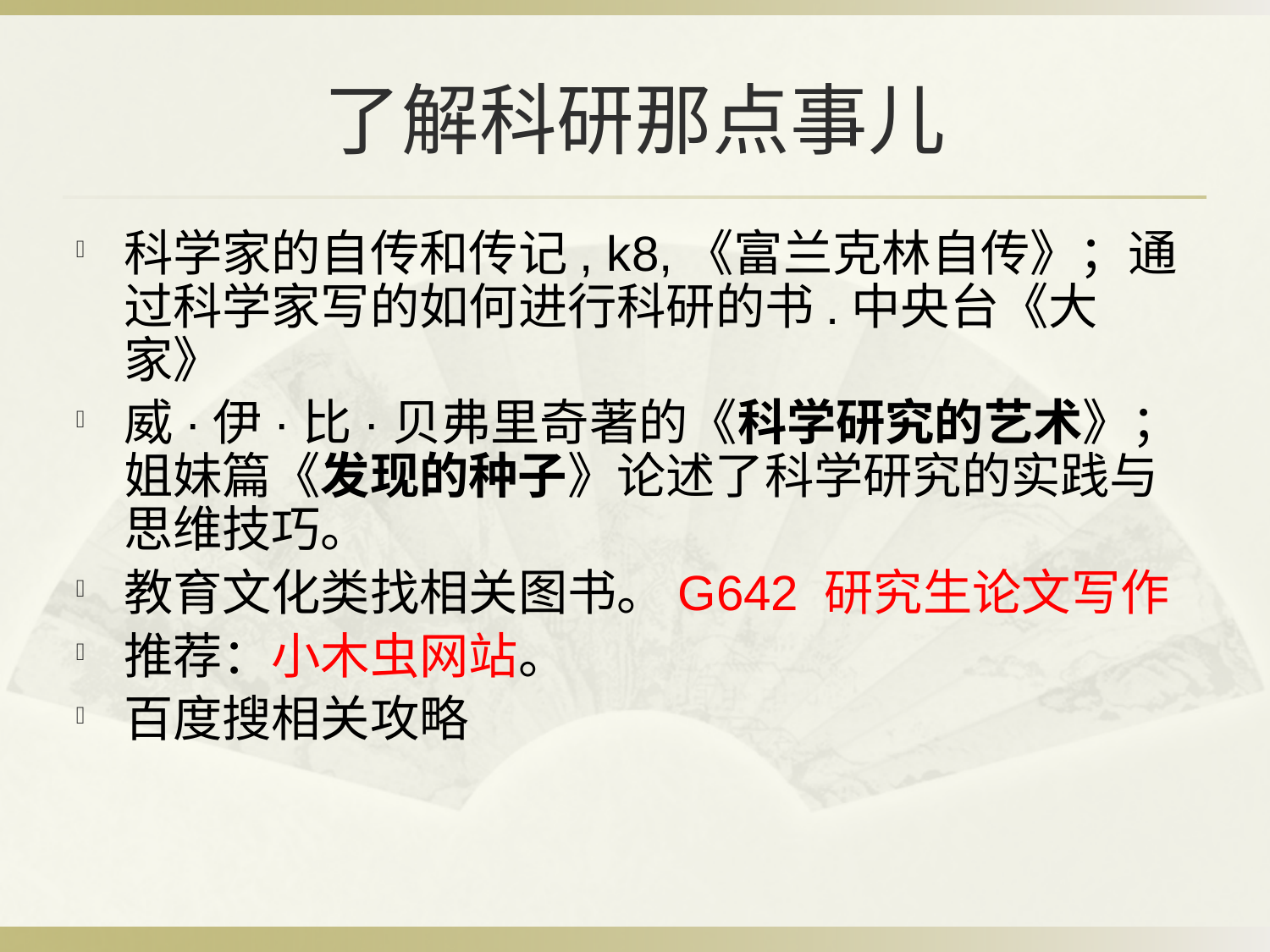

# 了解科研那点事儿
科学家的自传和传记, k8,《富兰克林自传》；通过科学家写的如何进行科研的书.中央台《大家》
威·伊·比·贝弗里奇著的《科学研究的艺术》；姐妹篇《发现的种子》论述了科学研究的实践与思维技巧。
教育文化类找相关图书。G642 研究生论文写作
推荐：小木虫网站。
百度搜相关攻略